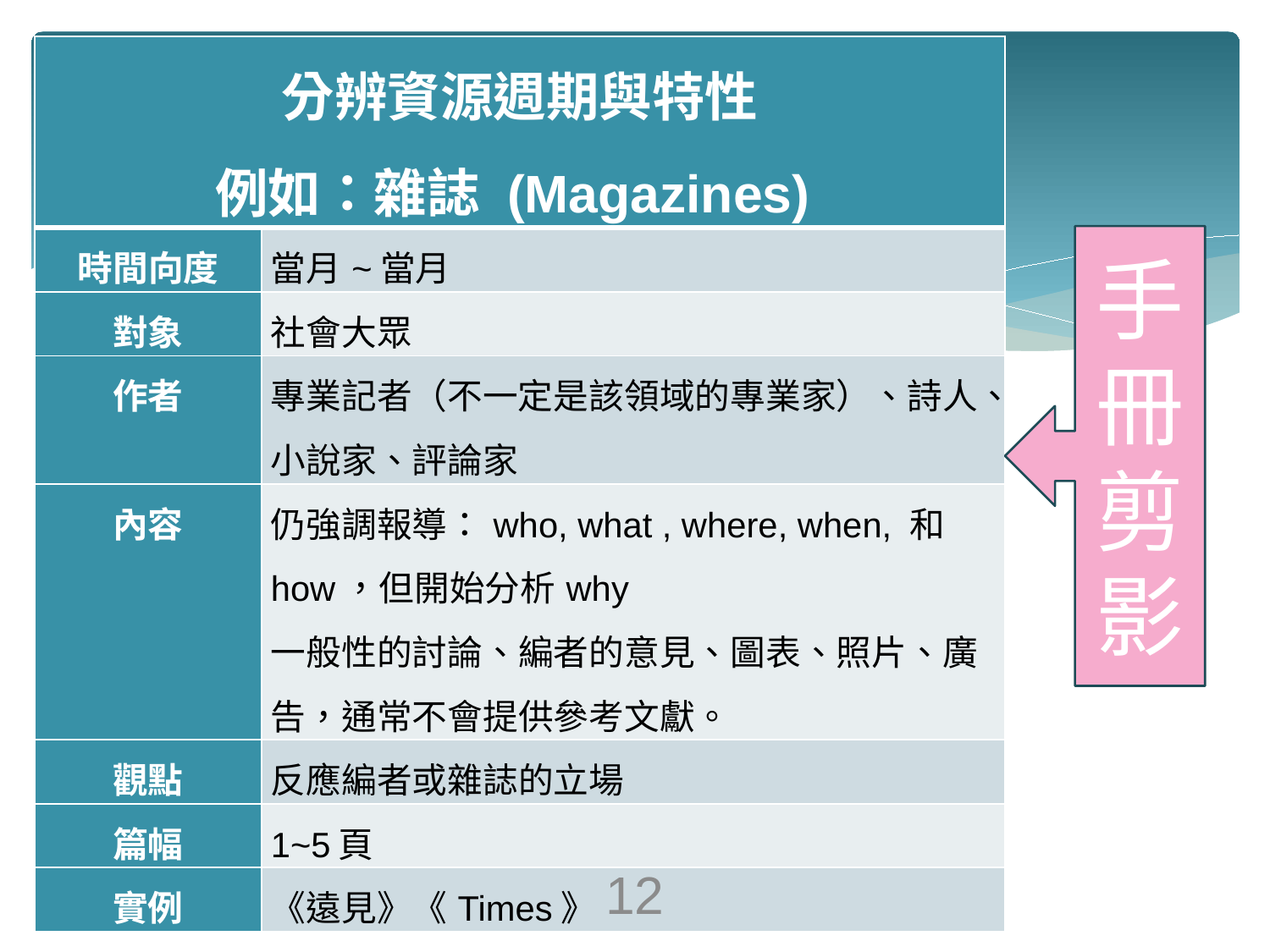

| 分辨資源週期與特性 例如：雜誌 (Magazines) |  |
| --- | --- |
| 時間向度 | 當月~當月 |
| 對象 | 社會大眾 |
| 作者 | 專業記者（不一定是該領域的專業家）、詩人、小說家、評論家 |
| 內容 | 仍強調報導：who, what , where, when, 和 how，但開始分析why 一般性的討論、編者的意見、圖表、照片、廣告，通常不會提供參考文獻。 |
| 觀點 | 反應編者或雜誌的立場 |
| 篇幅 | 1~5頁 |
| 實例 | 《遠見》《Times》 |
手冊剪影
12